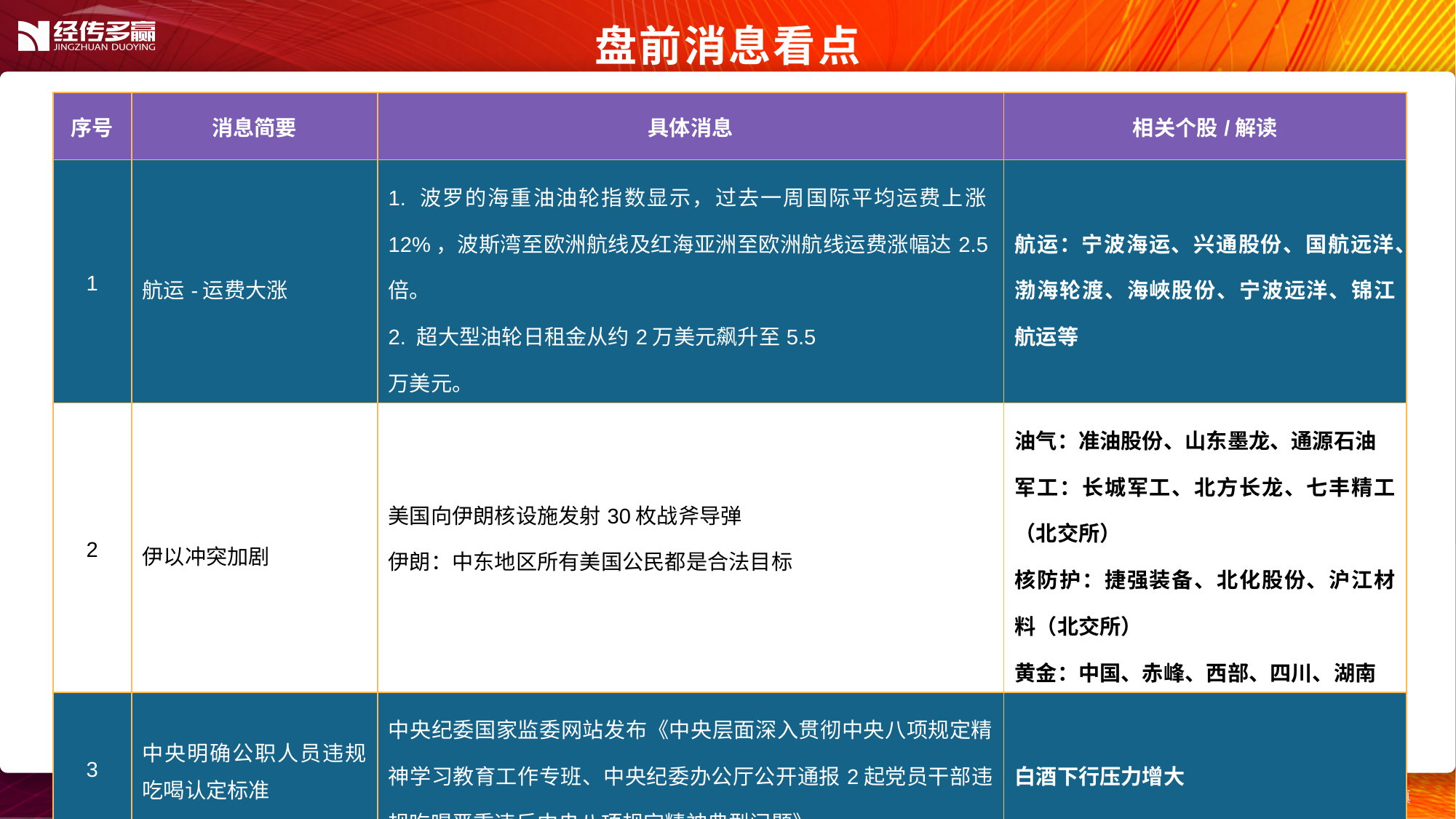

盘前消息看点
| 序号 | 消息简要 | 具体消息 | 相关个股/解读 |
| --- | --- | --- | --- |
| 1 | 航运-运费大涨 | 1. 波罗的海重油油轮指数显示，过去一周国际平均运费上涨12%，波斯湾至欧洲航线及红海亚洲至欧洲航线运费涨幅达2.5倍。 2. 超大型油轮日租金从约2万美元飙升至5.5 万美元。 | 航运：宁波海运、兴通股份、国航远洋、渤海轮渡、海峽股份、宁波远洋、锦江航运等 |
| 2 | 伊以冲突加剧 | 美国向伊朗核设施发射30枚战斧导弹 伊朗：中东地区所有美国公民都是合法目标 | 油气：准油股份、山东墨龙、通源石油 军工：长城军工、北方长龙、七丰精工（北交所） 核防护：捷强装备、北化股份、沪江材料（北交所） 黄金：中国、赤峰、西部、四川、湖南 |
| 3 | 中央明确公职人员违规吃喝认定标准 | 中央纪委国家监委网站发布《中央层面深入贯彻中央八项规定精神学习教育工作专班、中央纪委办公厅公开通报2起党员干部违规吃喝严重违反中央八项规定精神典型问题》 | 白酒下行压力增大 |
| 4 |  |  |  |
| 5 |  |  |  |